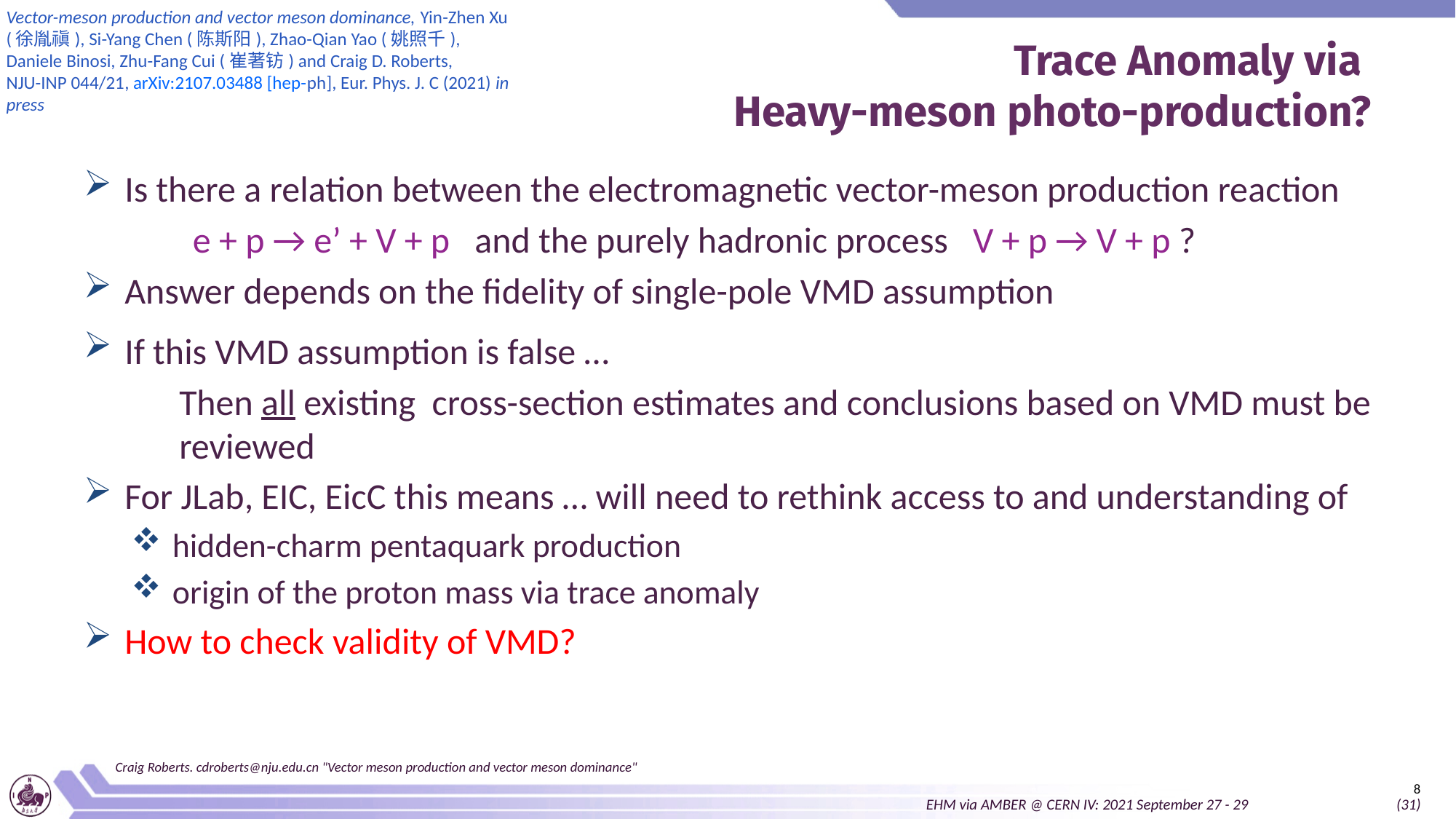

Vector-meson production and vector meson dominance, Yin-Zhen Xu (徐胤禛), Si-Yang Chen (陈斯阳), Zhao-Qian Yao (姚照千), Daniele Binosi, Zhu-Fang Cui (崔著钫) and Craig D. Roberts, NJU-INP 044/21, arXiv:2107.03488 [hep-ph], Eur. Phys. J. C (2021) in press
# Trace Anomaly via Heavy-meson photo-production?
Is there a relation between the electromagnetic vector-meson production reaction
	e + p → e’ + V + p   and the purely hadronic process   V + p → V + p ?
Answer depends on the fidelity of single-pole VMD assumption
If this VMD assumption is false …
Then all existing  cross-section estimates and conclusions based on VMD must be reviewed
For JLab, EIC, EicC this means … will need to rethink access to and understanding of
hidden-charm pentaquark production
origin of the proton mass via trace anomaly
How to check validity of VMD?

Craig Roberts. cdroberts@nju.edu.cn "Vector meson production and vector meson dominance"
8
EHM via AMBER @ CERN IV: 2021 September 27 - 29                                           (31)